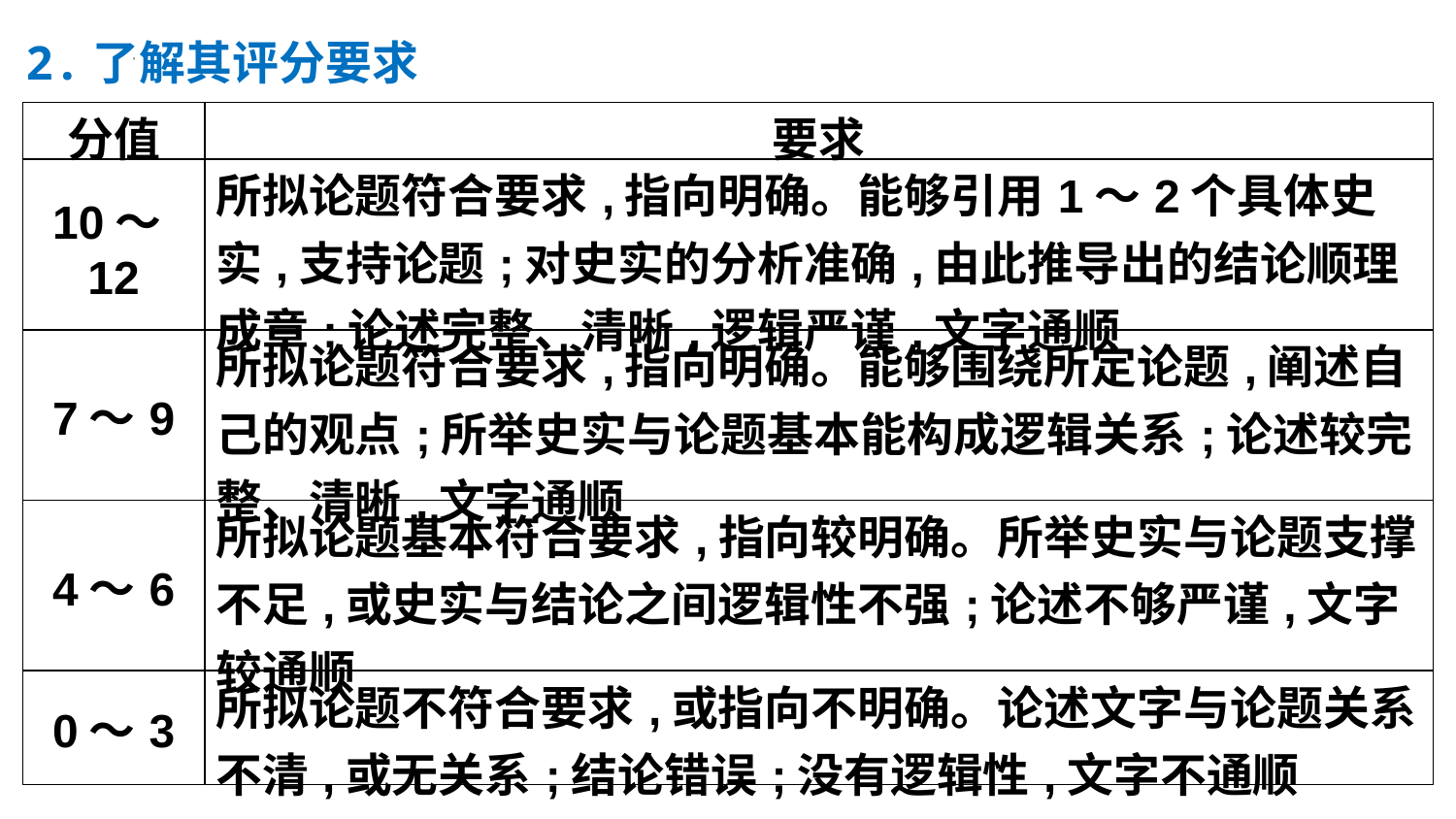

2.了解其评分要求
| 分值 | 要求 |
| --- | --- |
| 10～12 | 所拟论题符合要求,指向明确。能够引用1～2个具体史实,支持论题;对史实的分析准确,由此推导出的结论顺理成章;论述完整、清晰,逻辑严谨,文字通顺 |
| 7～9 | 所拟论题符合要求,指向明确。能够围绕所定论题,阐述自己的观点;所举史实与论题基本能构成逻辑关系;论述较完整、清晰,文字通顺 |
| 4～6 | 所拟论题基本符合要求,指向较明确。所举史实与论题支撑不足,或史实与结论之间逻辑性不强;论述不够严谨,文字较通顺 |
| 0～3 | 所拟论题不符合要求,或指向不明确。论述文字与论题关系不清,或无关系;结论错误;没有逻辑性,文字不通顺 |